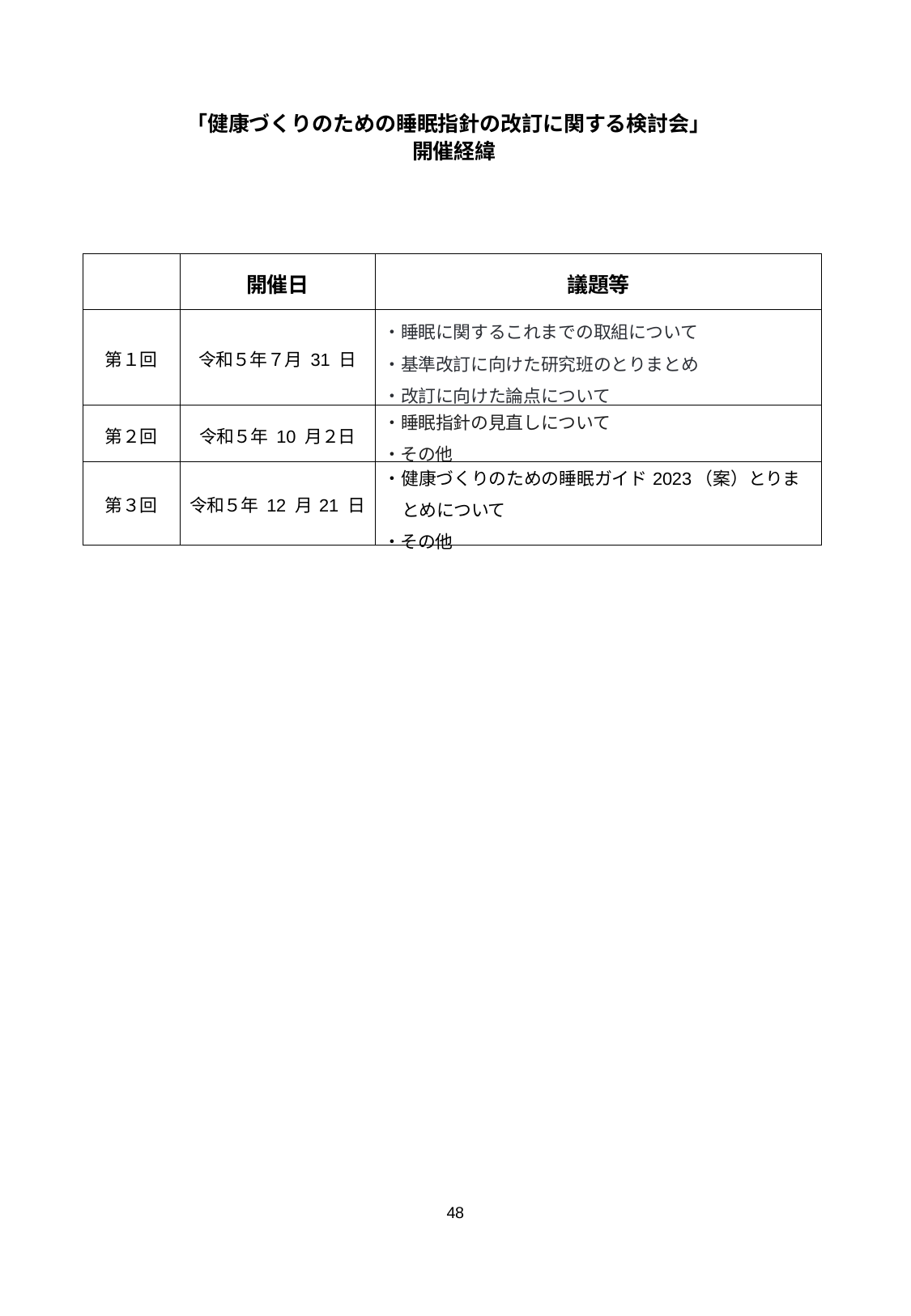

「健康づくりのための睡眠指針の改訂に関する検討会」開催経緯
|  | 開催日 | 議題等 |
| --- | --- | --- |
| 第１回 | 令和５年７月 31 日 | ・睡眠に関するこれまでの取組について ・基準改訂に向けた研究班のとりまとめ ・改訂に向けた論点について |
| 第２回 | 令和５年 10 月２日 | ・睡眠指針の見直しについて ・その他 |
| 第３回 | 令和５年 12 月 21 日 | ・健康づくりのための睡眠ガイド2023（案）とりま とめについて ・その他 |
48